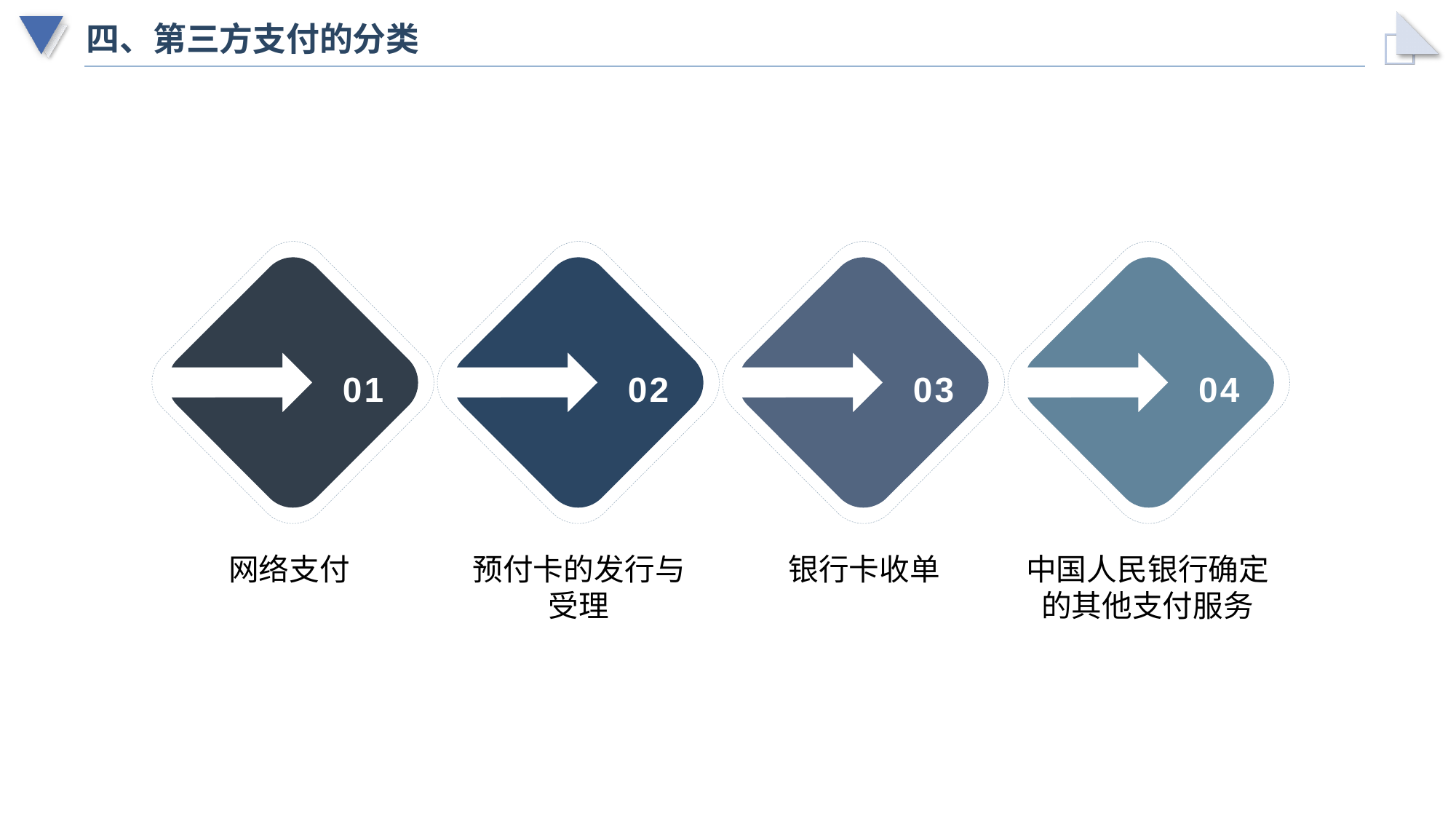

# 四、第三方支付的分类

01
02
03
04
网络支付
预付卡的发行与受理
银行卡收单
中国人民银行确定的其他支付服务